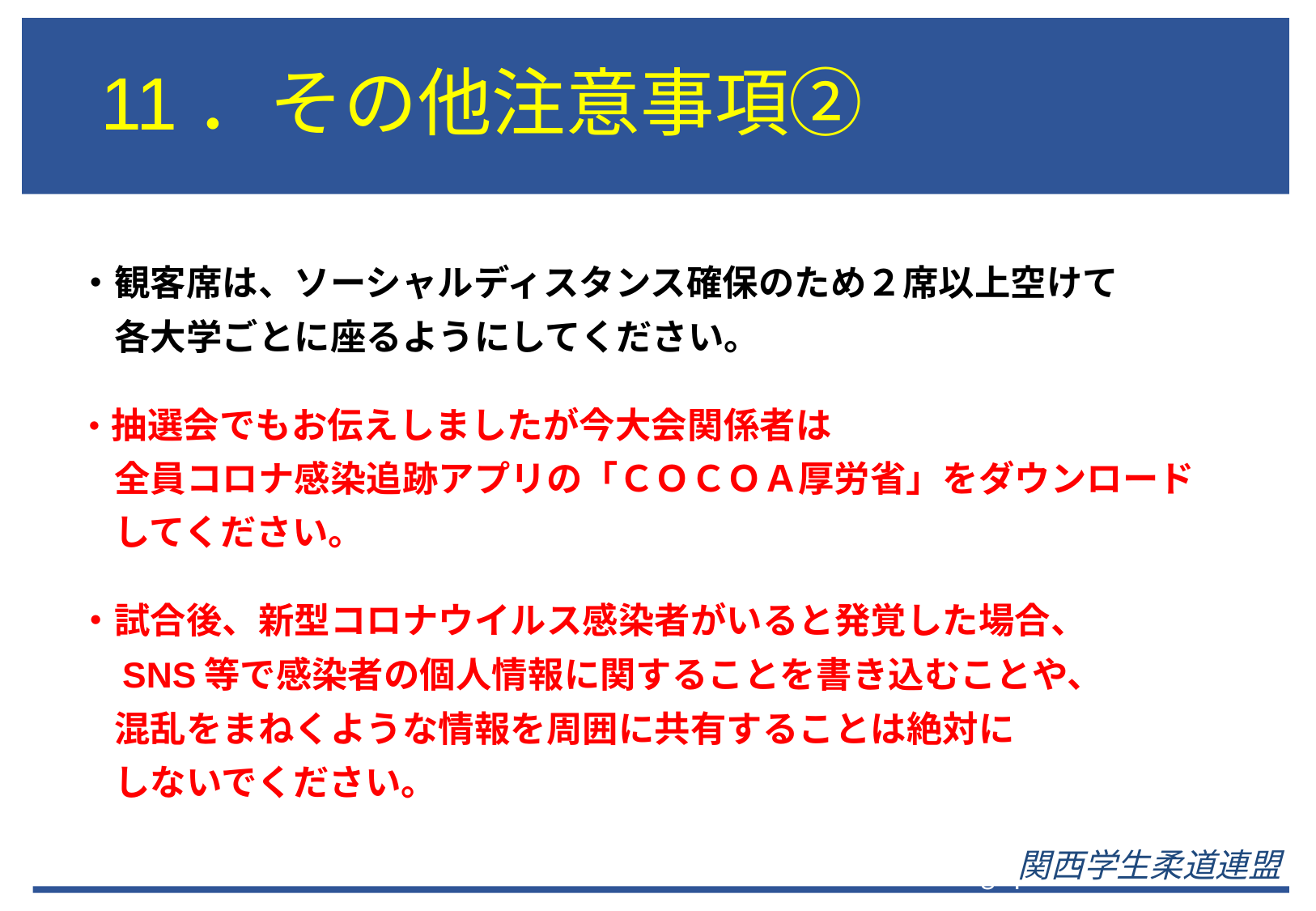

# 11．その他注意事項②

・観客席は、ソーシャルディスタンス確保のため２席以上空けて
　各大学ごとに座るようにしてください。

・抽選会でもお伝えしましたが今大会関係者は
　全員コロナ感染追跡アプリの「ＣＯＣＯＡ厚労省」をダウンロード
　してください。

・試合後、新型コロナウイルス感染者がいると発覚した場合、
　SNS等で感染者の個人情報に関することを書き込むことや、
　混乱をまねくような情報を周囲に共有することは絶対に
　しないでください。

関西学生柔道連盟